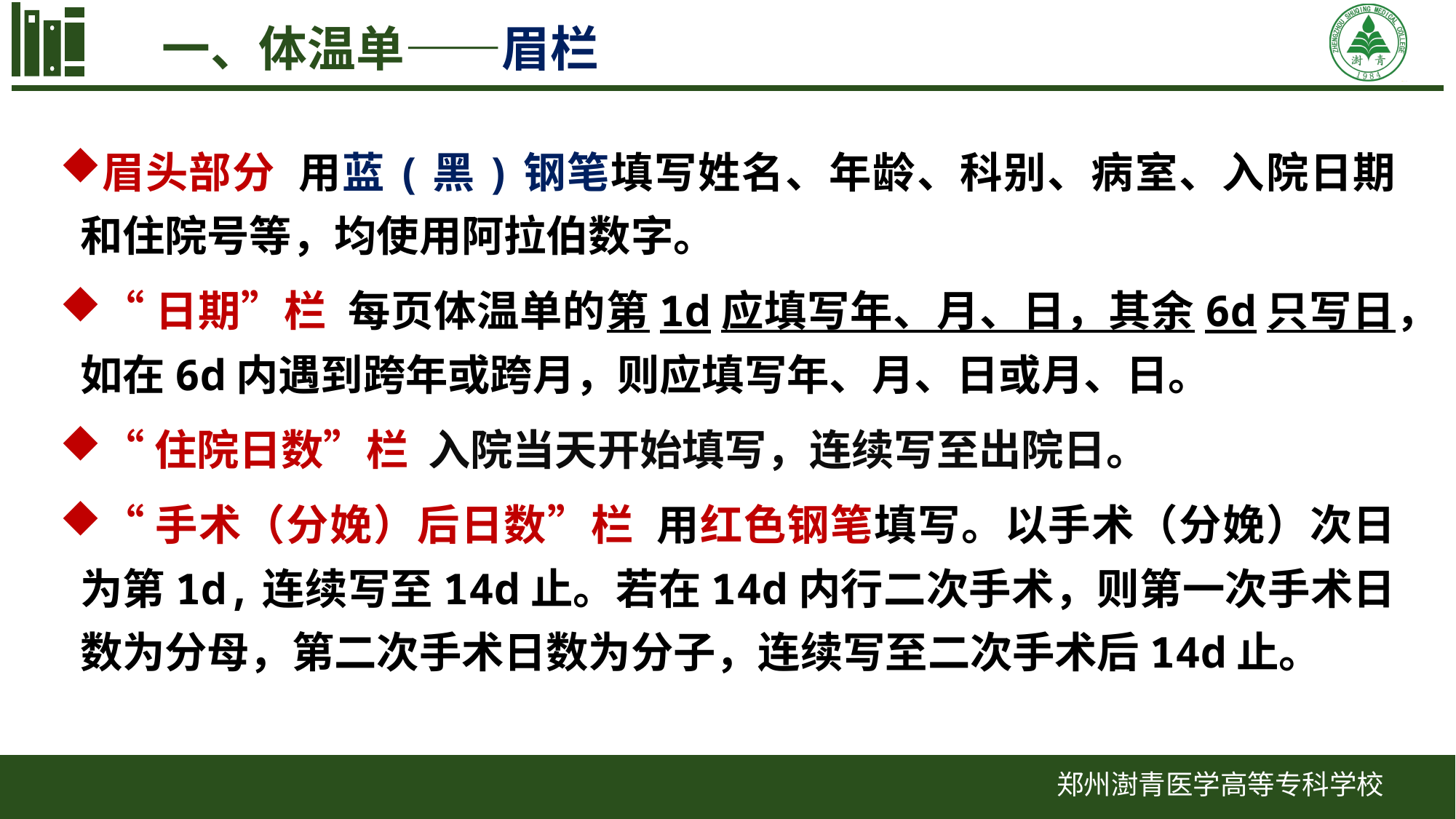

一、体温单——眉栏
眉头部分  用蓝(黑)钢笔填写姓名、年龄、科别、病室、入院日期和住院号等，均使用阿拉伯数字。
“日期”栏  每页体温单的第1d应填写年、月、日，其余6d只写日，如在6d内遇到跨年或跨月，则应填写年、月、日或月、日。
“住院日数”栏  入院当天开始填写，连续写至出院日。
“手术（分娩）后日数”栏  用红色钢笔填写。以手术（分娩）次日为第1d,连续写至14d止。若在14d内行二次手术，则第一次手术日数为分母，第二次手术日数为分子，连续写至二次手术后14d止。
郑州澍青医学高等专科学校